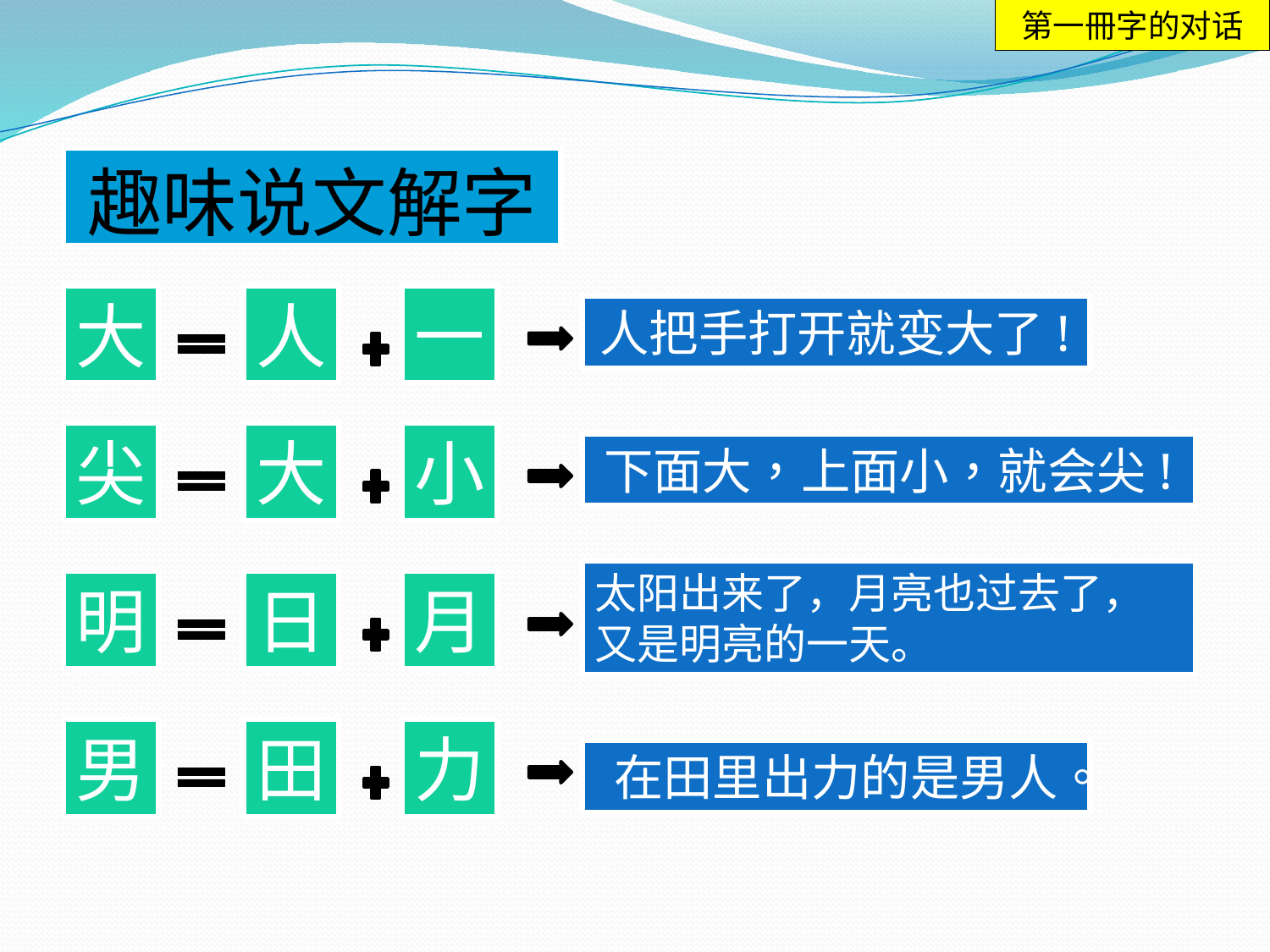

第一冊字的对话
# 趣味说文解字
大
人
一
人把手打开就变大了!

尖
大
小
下面大，上面小，就会尖!

太阳出来了，月亮也过去了，又是明亮的一天。
明
日
月

男
田
力
在田里出力的是男人。